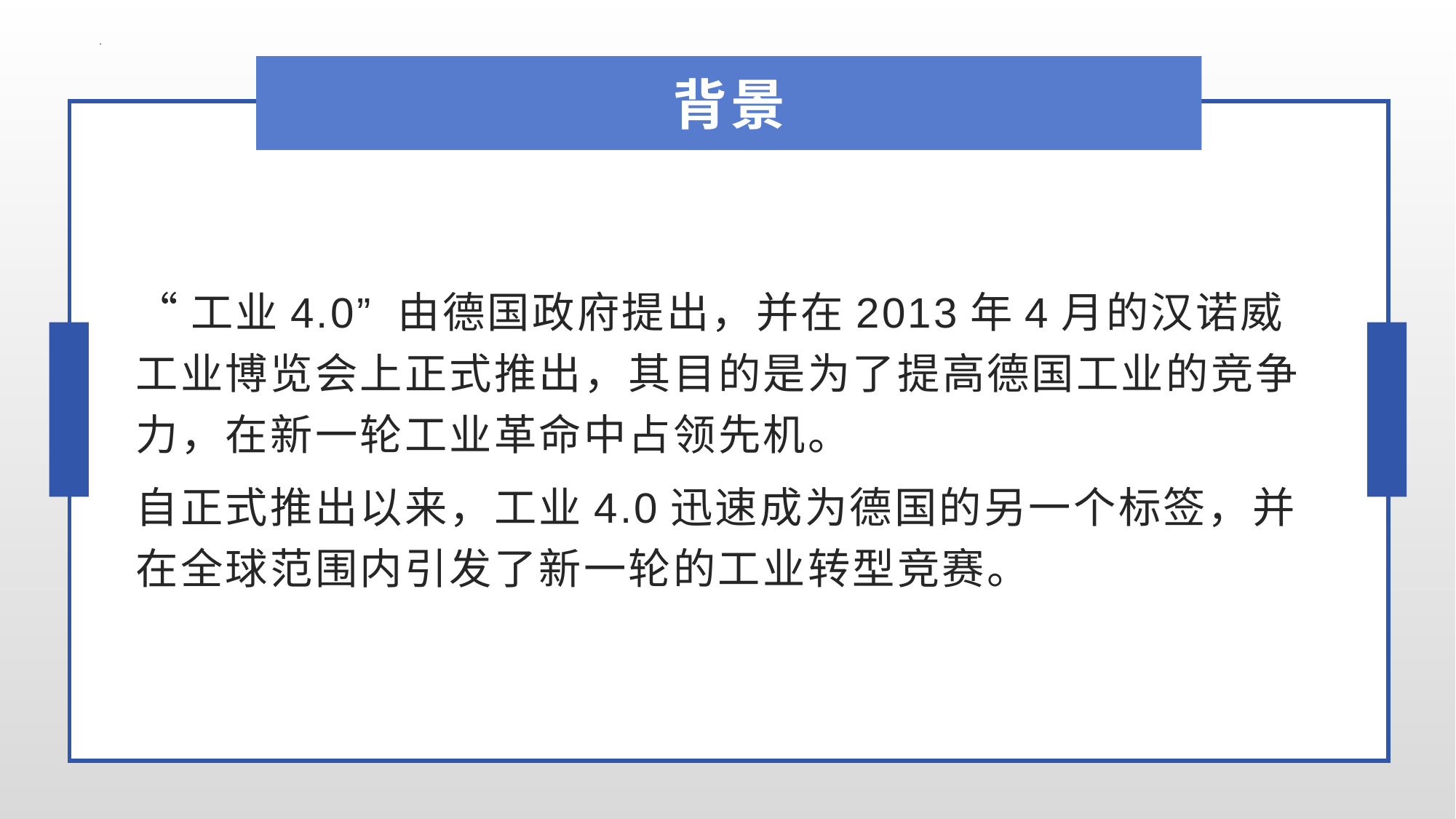

背景

“工业4.0” 由德国政府提出，并在2013年4月的汉诺威工业博览会上正式推出，其目的是为了提高德国工业的竞争力，在新一轮工业革命中占领先机。
自正式推出以来，工业4.0迅速成为德国的另一个标签，并在全球范围内引发了新一轮的工业转型竞赛。